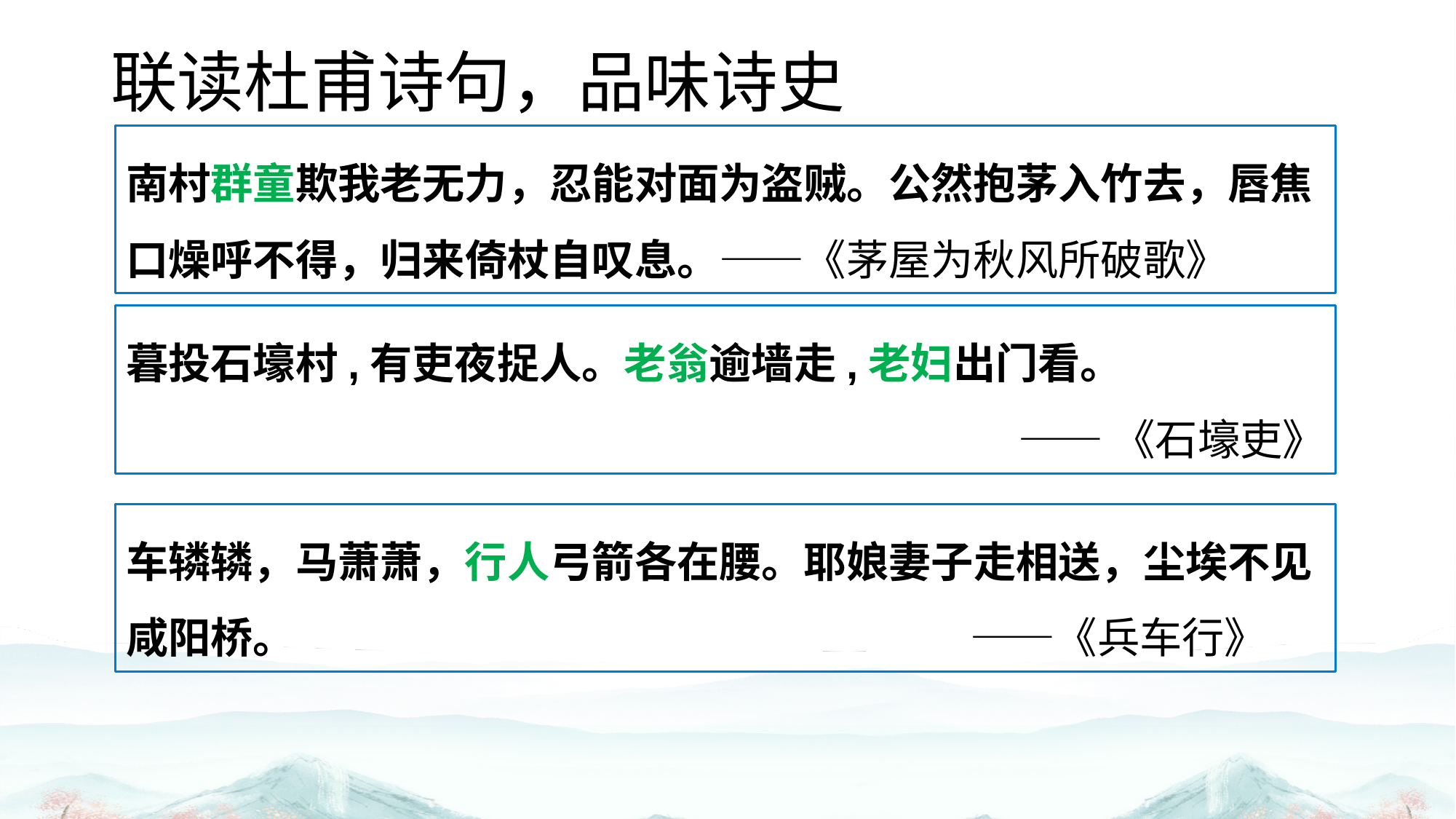

# 联读杜甫诗句，品味诗史
南村群童欺我老无力，忍能对面为盗贼。公然抱茅入竹去，唇焦口燥呼不得，归来倚杖自叹息。——《茅屋为秋风所破歌》
暮投石壕村,有吏夜捉人。老翁逾墙走,老妇出门看。
——《石壕吏》
车辚辚，马萧萧，行人弓箭各在腰。耶娘妻子走相送，尘埃不见咸阳桥。                                                                      ——《兵车行》